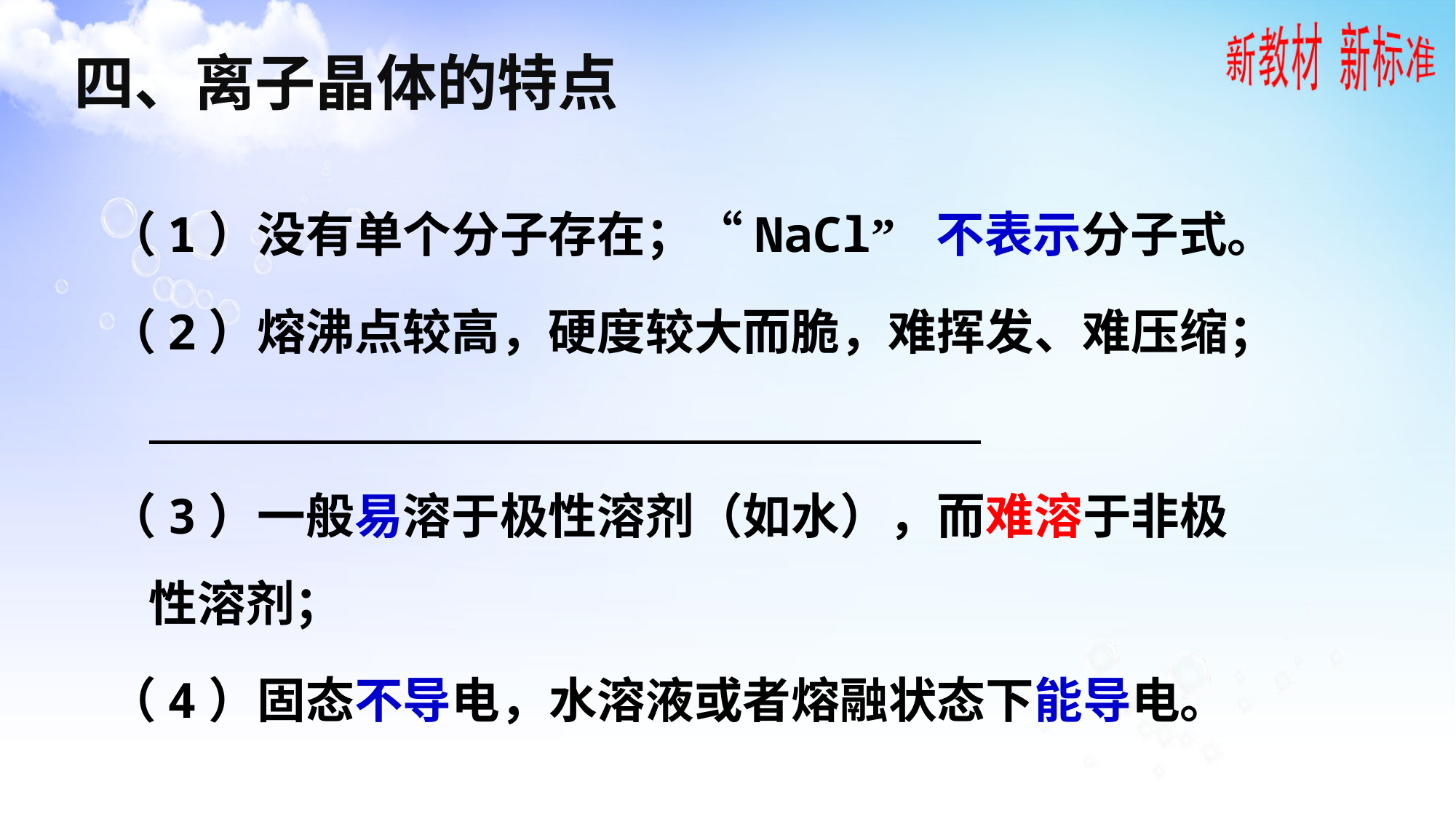

四、离子晶体的特点

（1）没有单个分子存在；“NaCl” 不表示分子式。
（2）熔沸点较高，硬度较大而脆，难挥发、难压缩；
（3）一般易溶于极性溶剂（如水），而难溶于非极性溶剂；
（4）固态不导电，水溶液或者熔融状态下能导电。